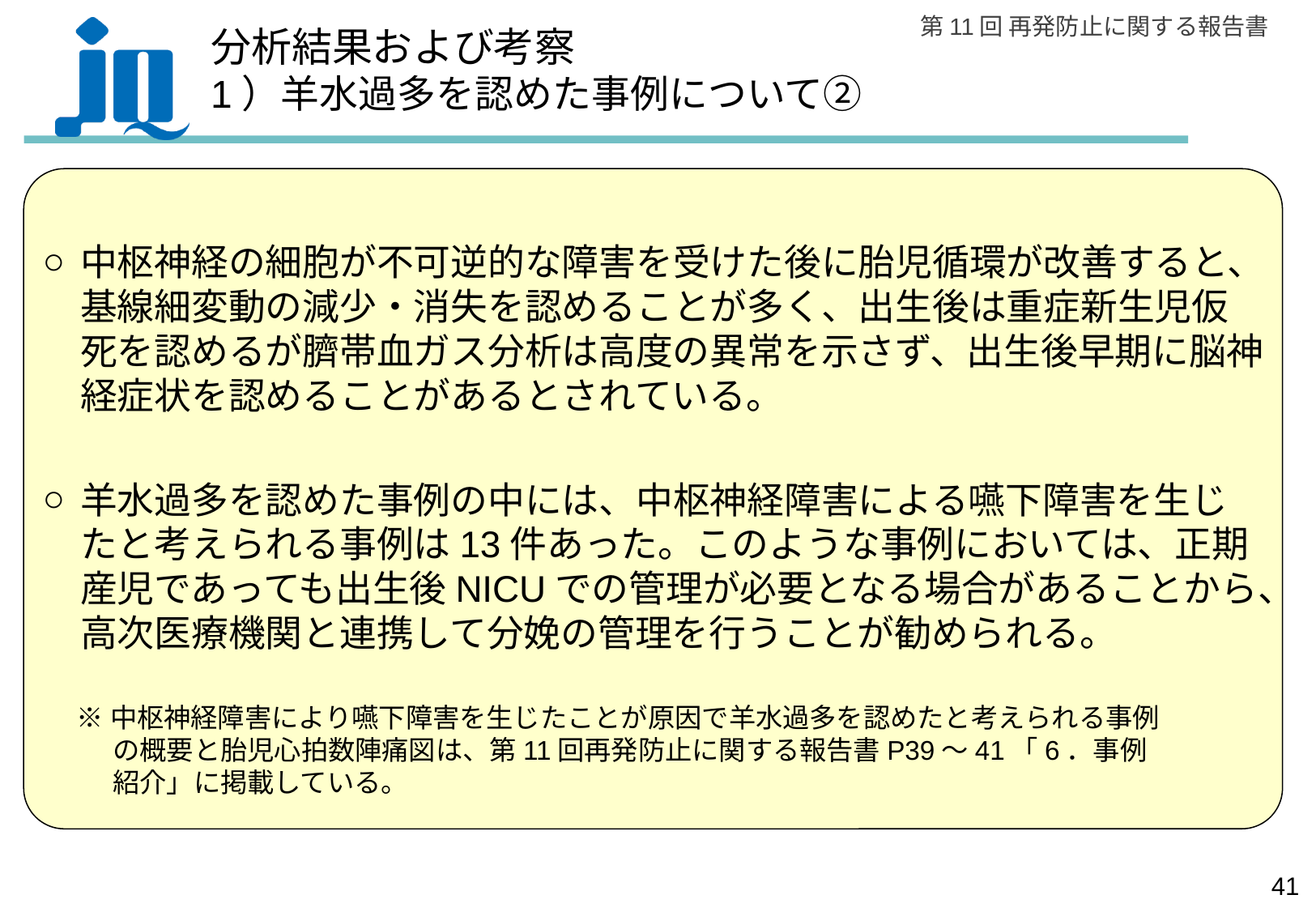

分析結果および考察
1）羊水過多を認めた事例について②
中枢神経の細胞が不可逆的な障害を受けた後に胎児循環が改善すると、基線細変動の減少・消失を認めることが多く、出生後は重症新生児仮死を認めるが臍帯血ガス分析は高度の異常を示さず、出生後早期に脳神経症状を認めることがあるとされている。

羊水過多を認めた事例の中には、中枢神経障害による嚥下障害を生じたと考えられる事例は13件あった。このような事例においては、正期産児であっても出生後NICUでの管理が必要となる場合があることから、高次医療機関と連携して分娩の管理を行うことが勧められる。

※中枢神経障害により嚥下障害を生じたことが原因で羊水過多を認めたと考えられる事例の概要と胎児心拍数陣痛図は、第11回再発防止に関する報告書P39～41「6．事例紹介」に掲載している。
41